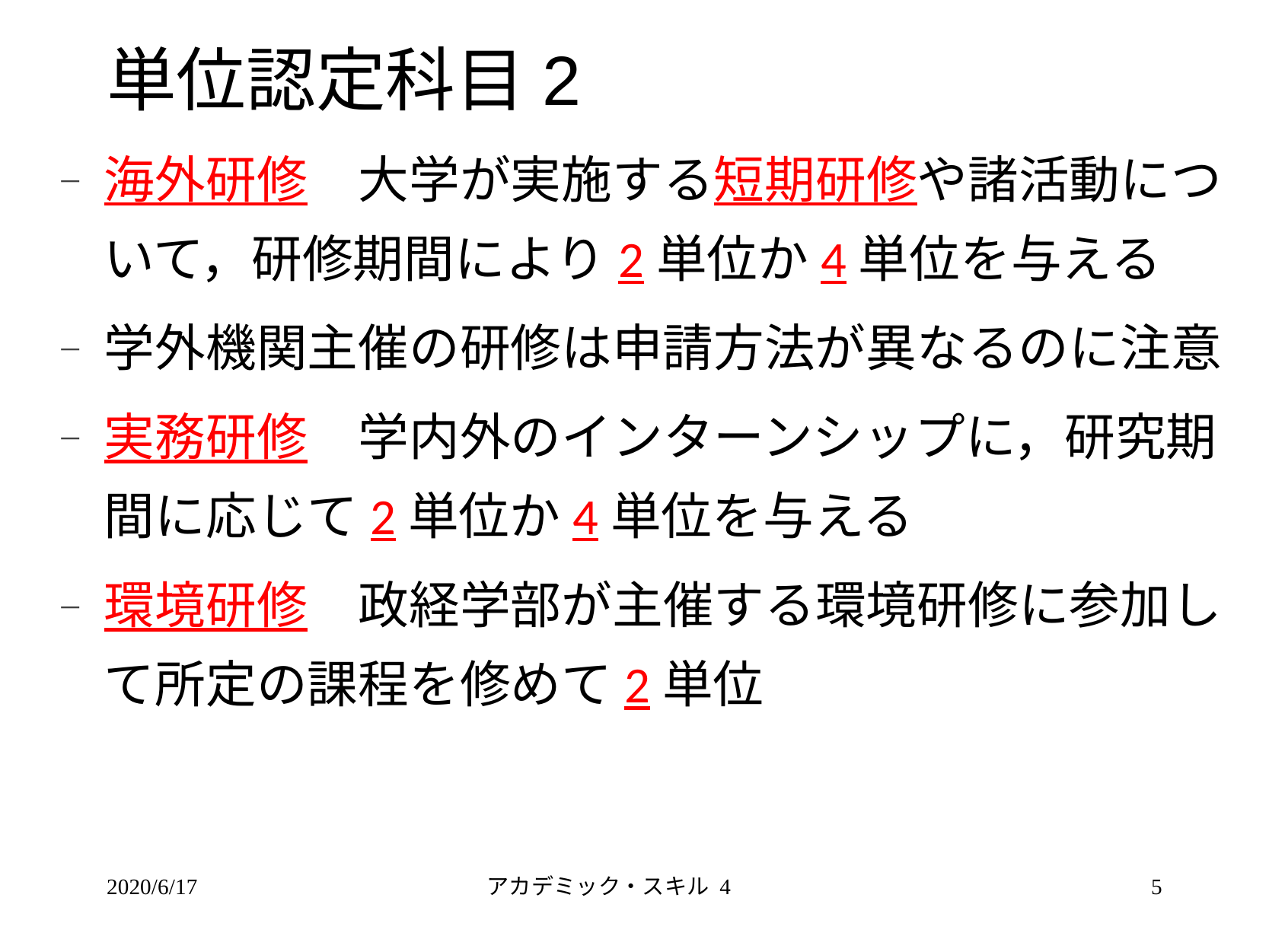

# 単位認定科目2
海外研修　大学が実施する短期研修や諸活動について，研修期間により2単位か4単位を与える
学外機関主催の研修は申請方法が異なるのに注意
実務研修　学内外のインターンシップに，研究期間に応じて2単位か4単位を与える
環境研修　政経学部が主催する環境研修に参加して所定の課程を修めて2単位

2020/6/17
アカデミック・スキル 4
5